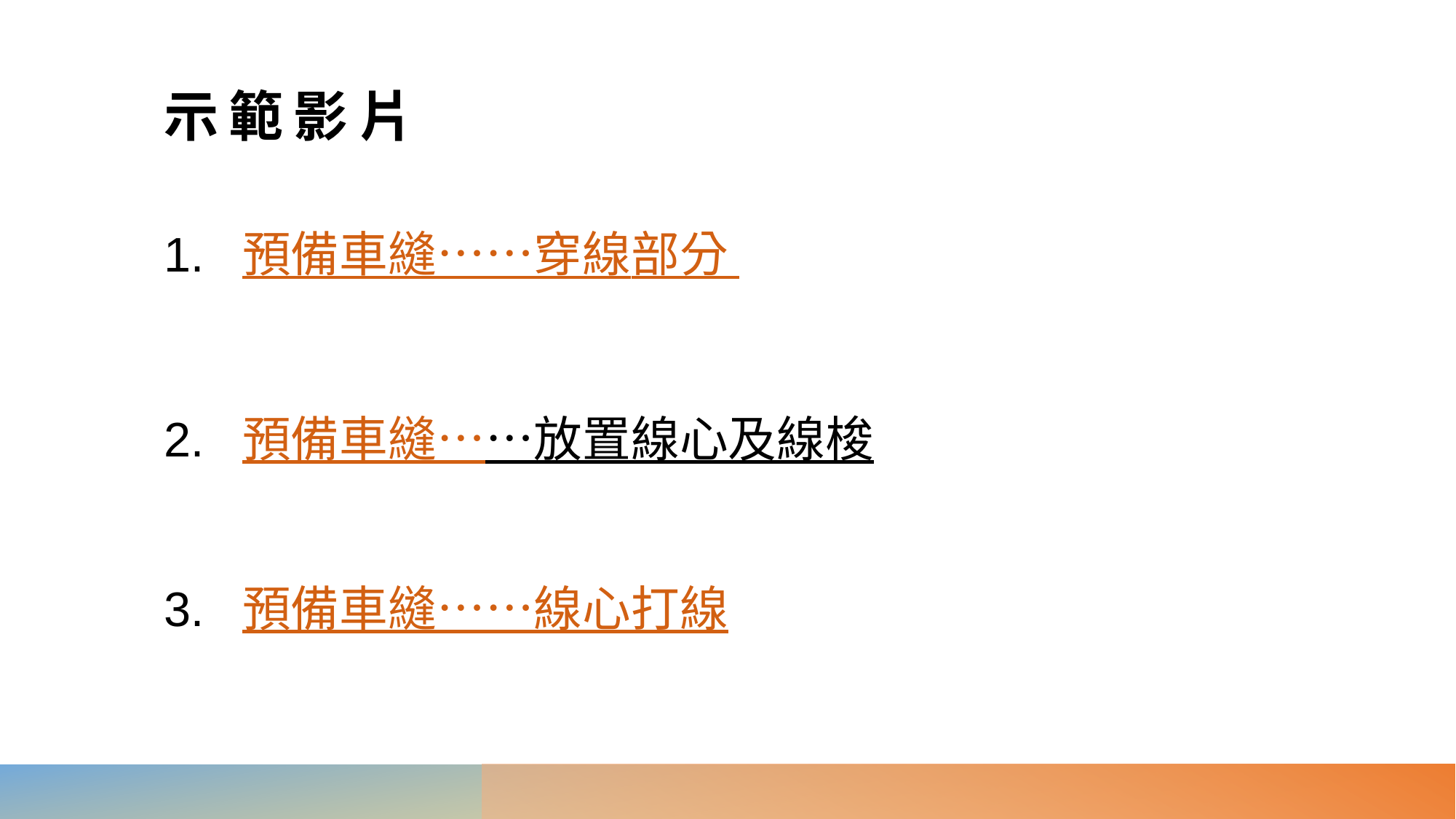

# 示範影片
1.  預備車縫⋯⋯穿線部分

2.  預備車縫⋯⋯放置線心及線梭
3.  預備車縫⋯⋯線心打線